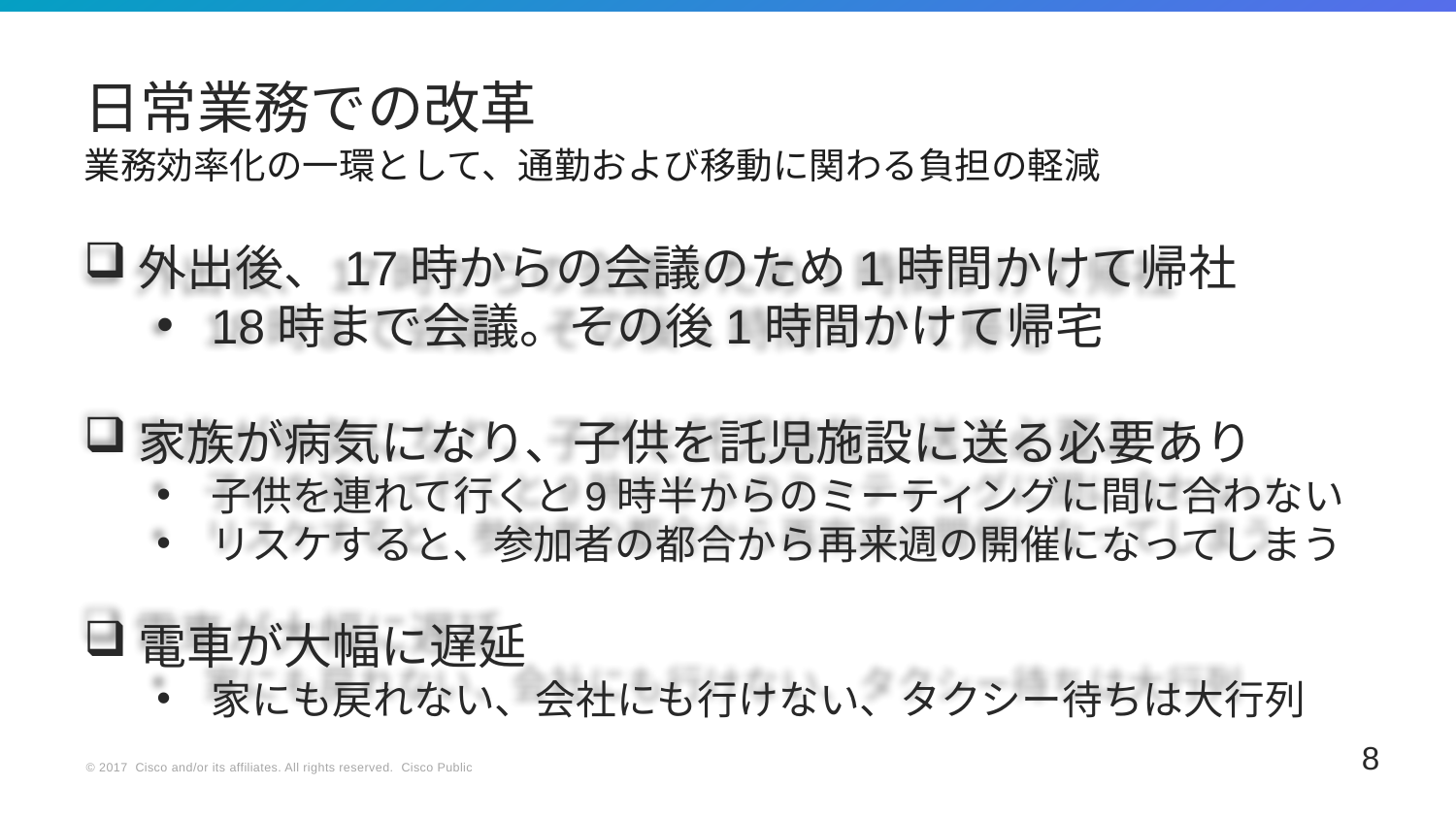

# 日常業務での改革
業務効率化の一環として、通勤および移動に関わる負担の軽減
外出後、17時からの会議のため1時間かけて帰社
18時まで会議。その後1時間かけて帰宅

家族が病気になり、子供を託児施設に送る必要あり
子供を連れて行くと9時半からのミーティングに間に合わない
リスケすると、参加者の都合から再来週の開催になってしまう

電車が大幅に遅延
家にも戻れない、会社にも行けない、タクシー待ちは大行列